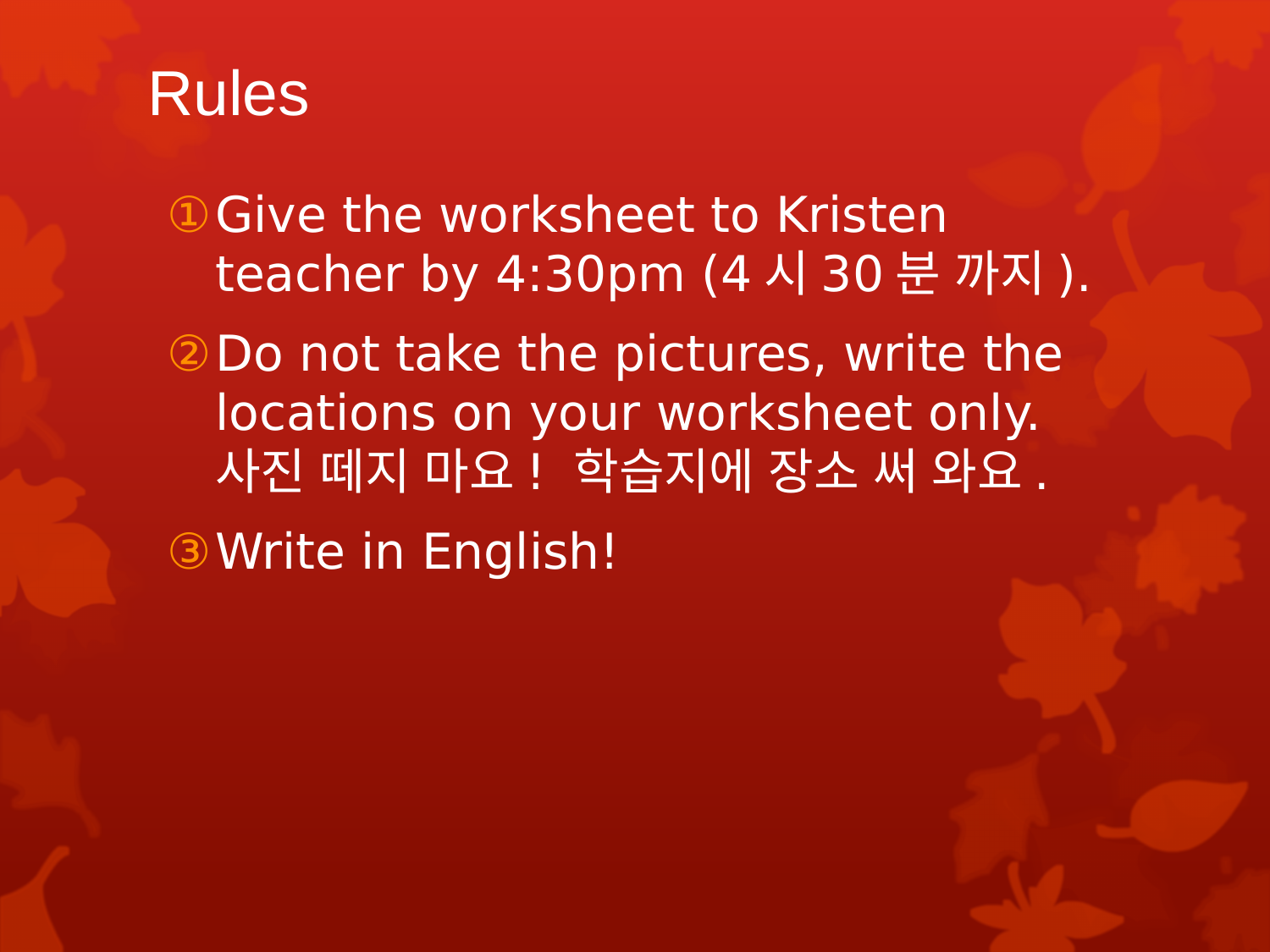

# Rules
Give the worksheet to Kristen teacher by 4:30pm (4시30분 까지).
Do not take the pictures, write the locations on your worksheet only.  사진 떼지 마요! 학습지에 장소 써 와요.
Write in English!